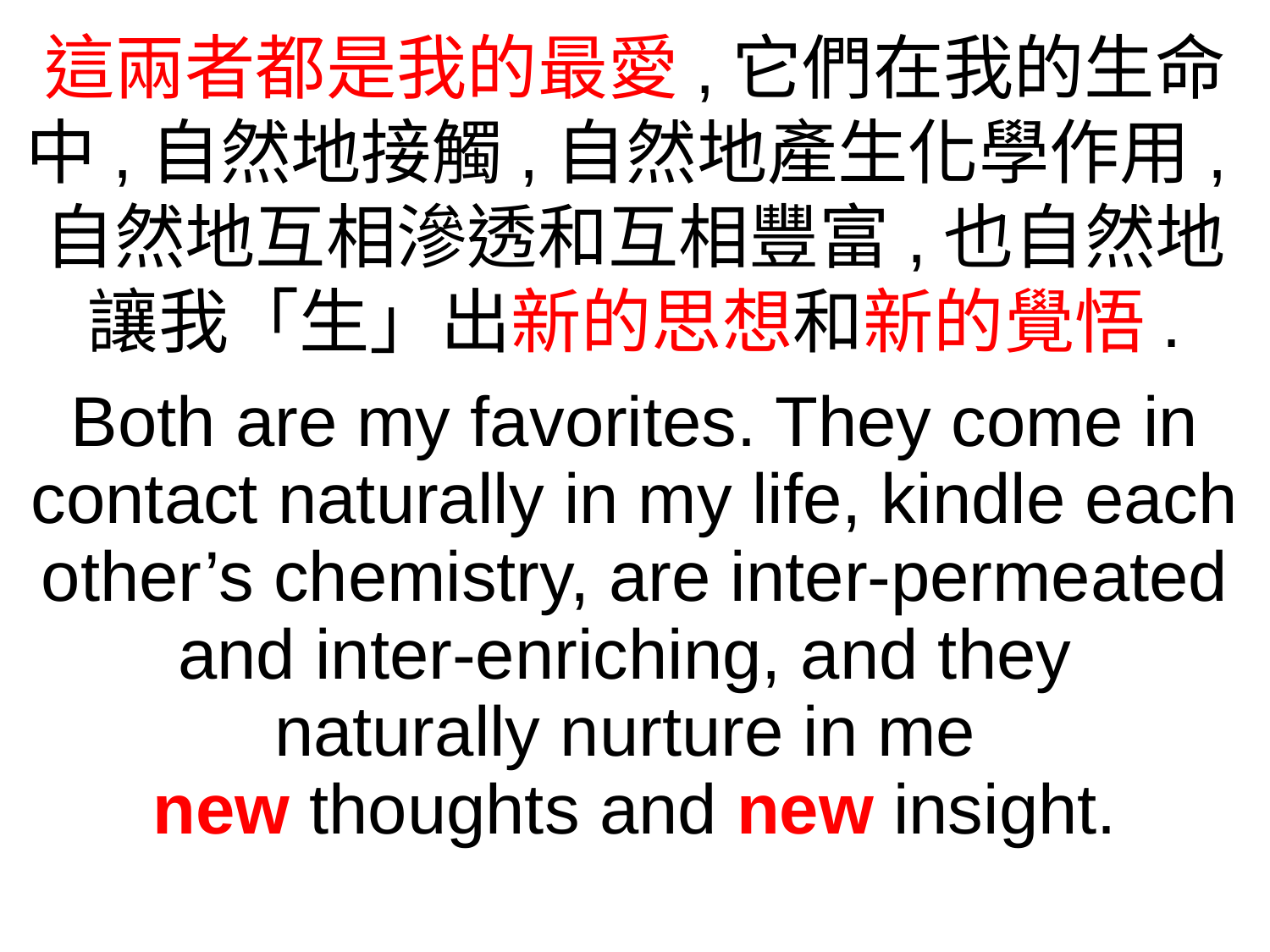

這兩者都是我的最愛,它們在我的生命中,自然地接觸,自然地產生化學作用,自然地互相滲透和互相豐富,也自然地
讓我「生」出新的思想和新的覺悟.
Both are my favorites. They come in contact naturally in my life, kindle each other’s chemistry, are inter-permeated and inter-enriching, and they
naturally nurture in me
new thoughts and new insight.